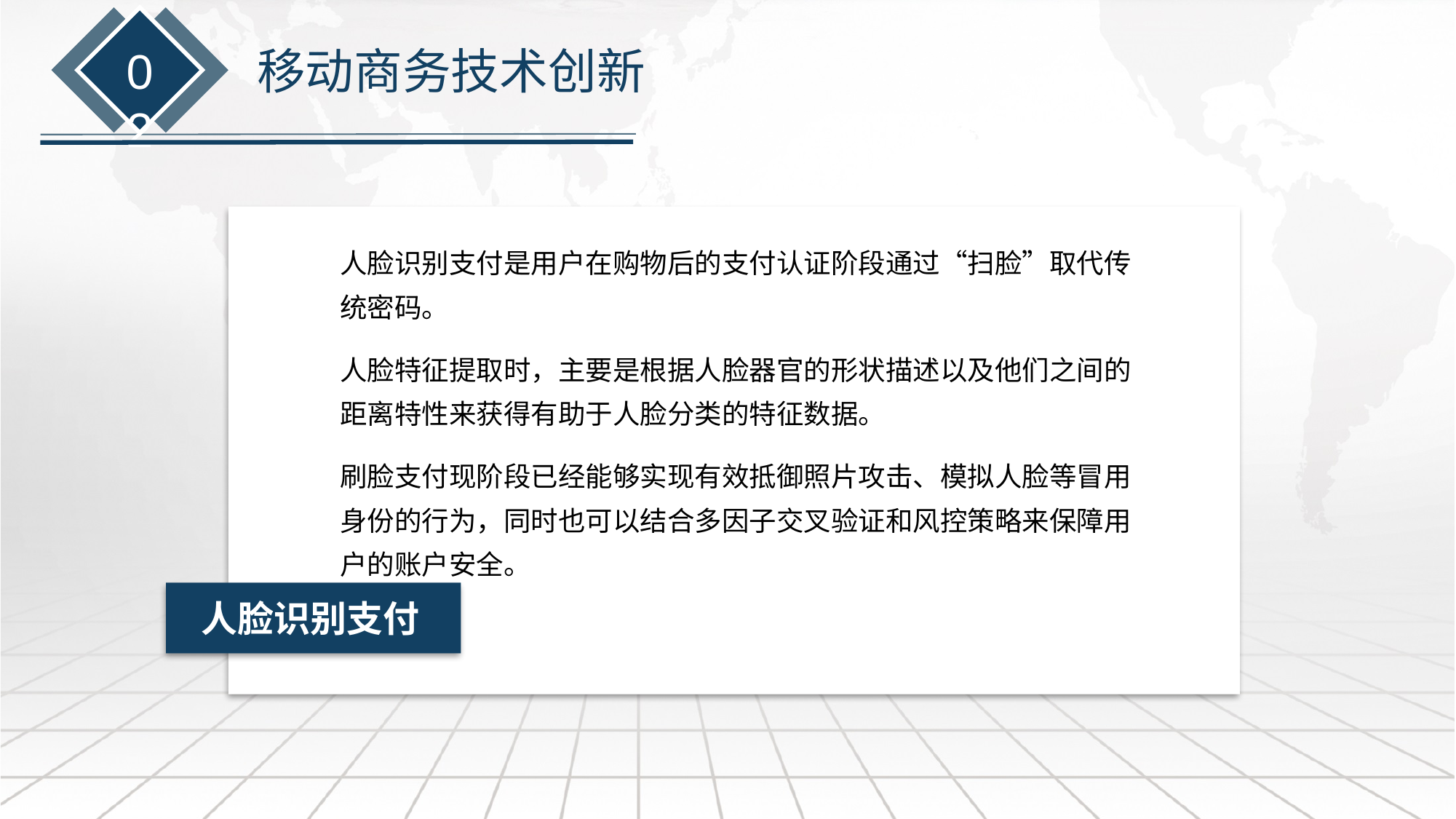

02
移动商务技术创新

人脸识别支付是用户在购物后的支付认证阶段通过“扫脸”取代传统密码。
人脸特征提取时，主要是根据人脸器官的形状描述以及他们之间的距离特性来获得有助于人脸分类的特征数据。
刷脸支付现阶段已经能够实现有效抵御照片攻击、模拟人脸等冒用身份的行为，同时也可以结合多因子交叉验证和风控策略来保障用户的账户安全。

人脸识别支付